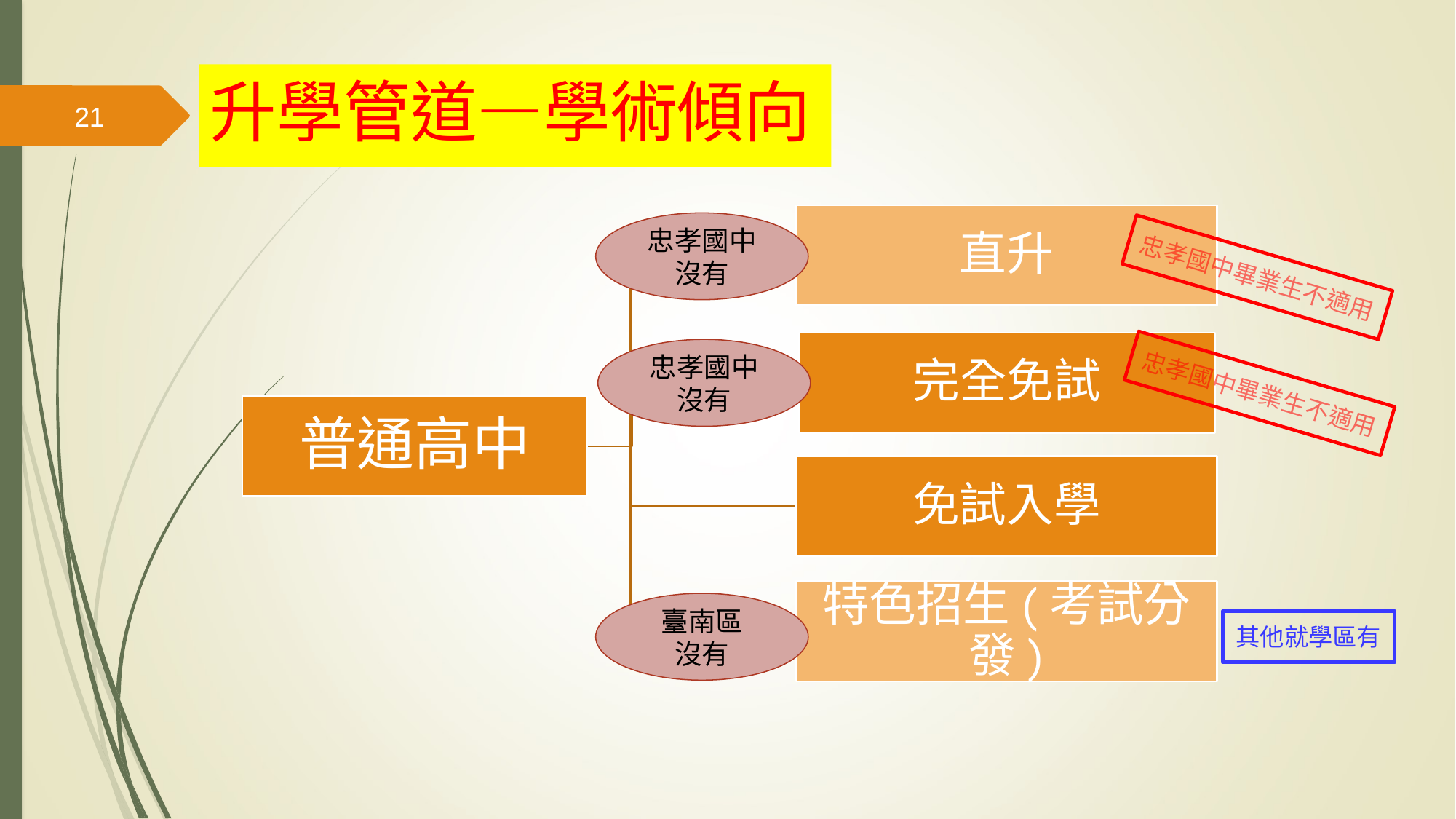

升學管道—學術傾向
21

普通高中
直升
完全免試
免試入學
特色招生(考試分發)
忠孝國中沒有
忠孝國中畢業生不適用
忠孝國中沒有
忠孝國中畢業生不適用
臺南區
沒有
其他就學區有